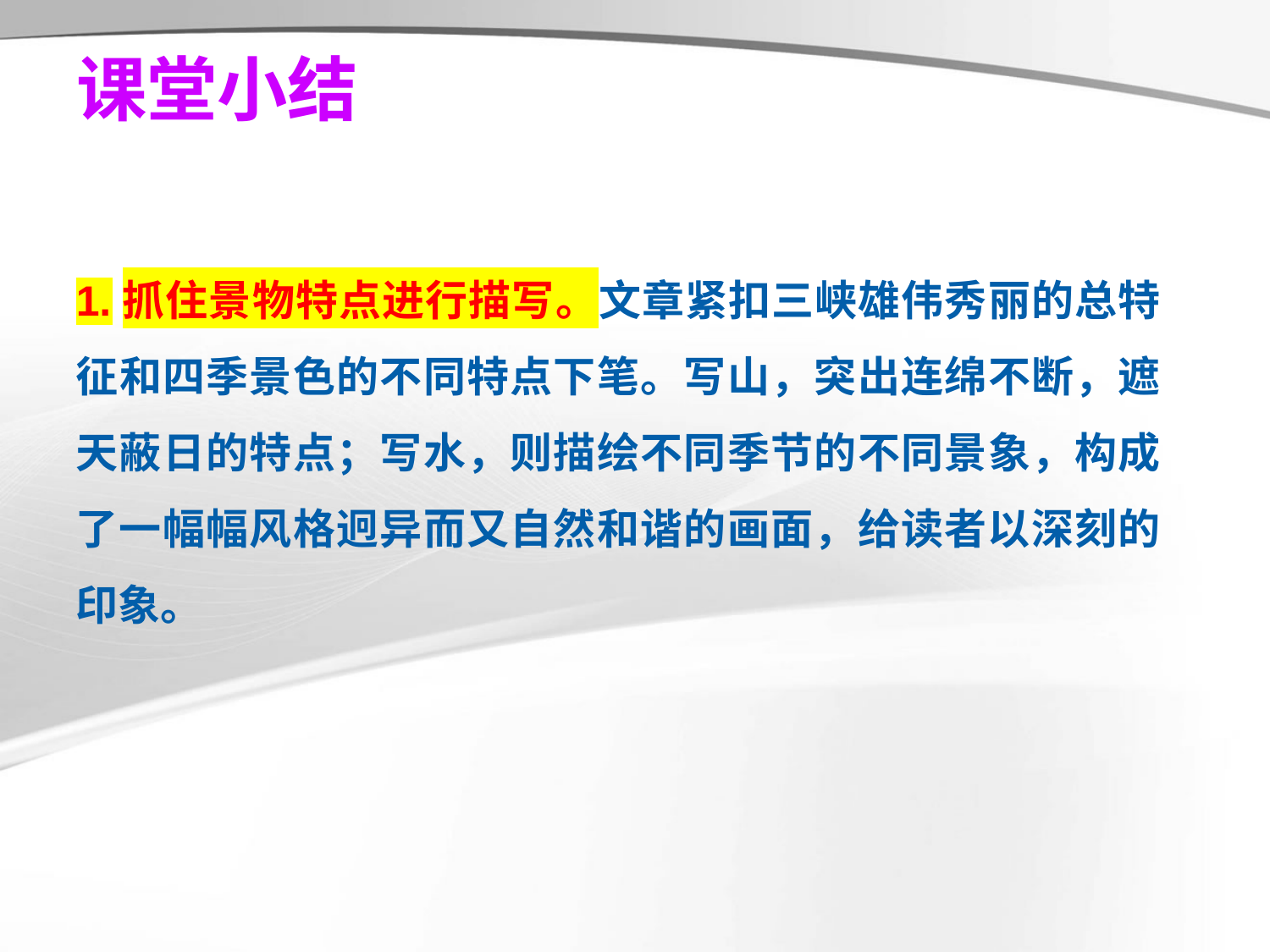

# 课堂小结
1.抓住景物特点进行描写。文章紧扣三峡雄伟秀丽的总特征和四季景色的不同特点下笔。写山，突出连绵不断，遮天蔽日的特点；写水，则描绘不同季节的不同景象，构成了一幅幅风格迥异而又自然和谐的画面，给读者以深刻的印象。